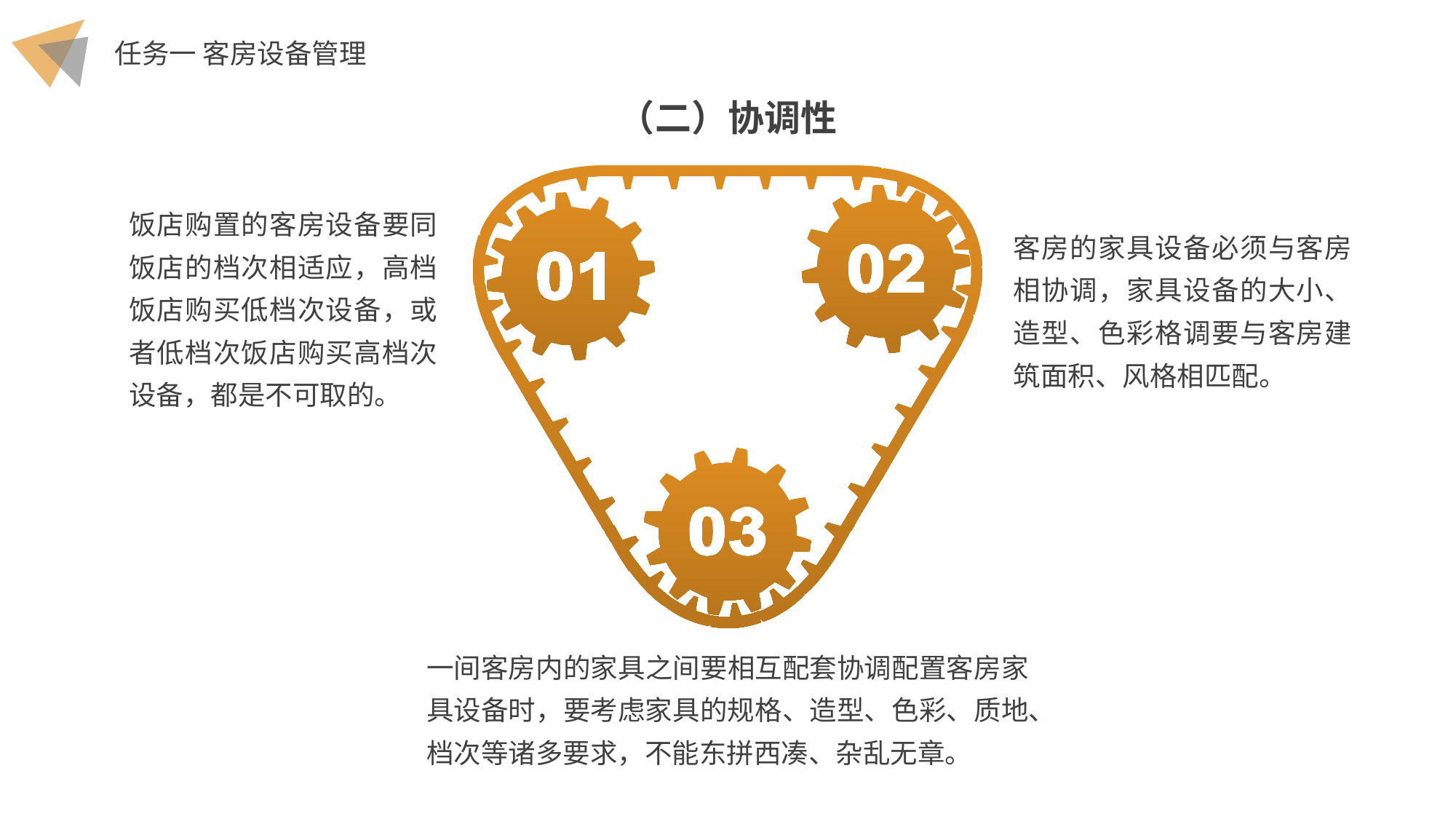

（二）协调性

饭店购置的客房设备要同饭店的档次相适应，高档饭店购买低档次设备，或者低档次饭店购买高档次设备，都是不可取的。
客房的家具设备必须与客房相协调，家具设备的大小、造型、色彩格调要与客房建筑面积、风格相匹配。
一间客房内的家具之间要相互配套协调配置客房家具设备时，要考虑家具的规格、造型、色彩、质地、档次等诸多要求，不能东拼西凑、杂乱无章。